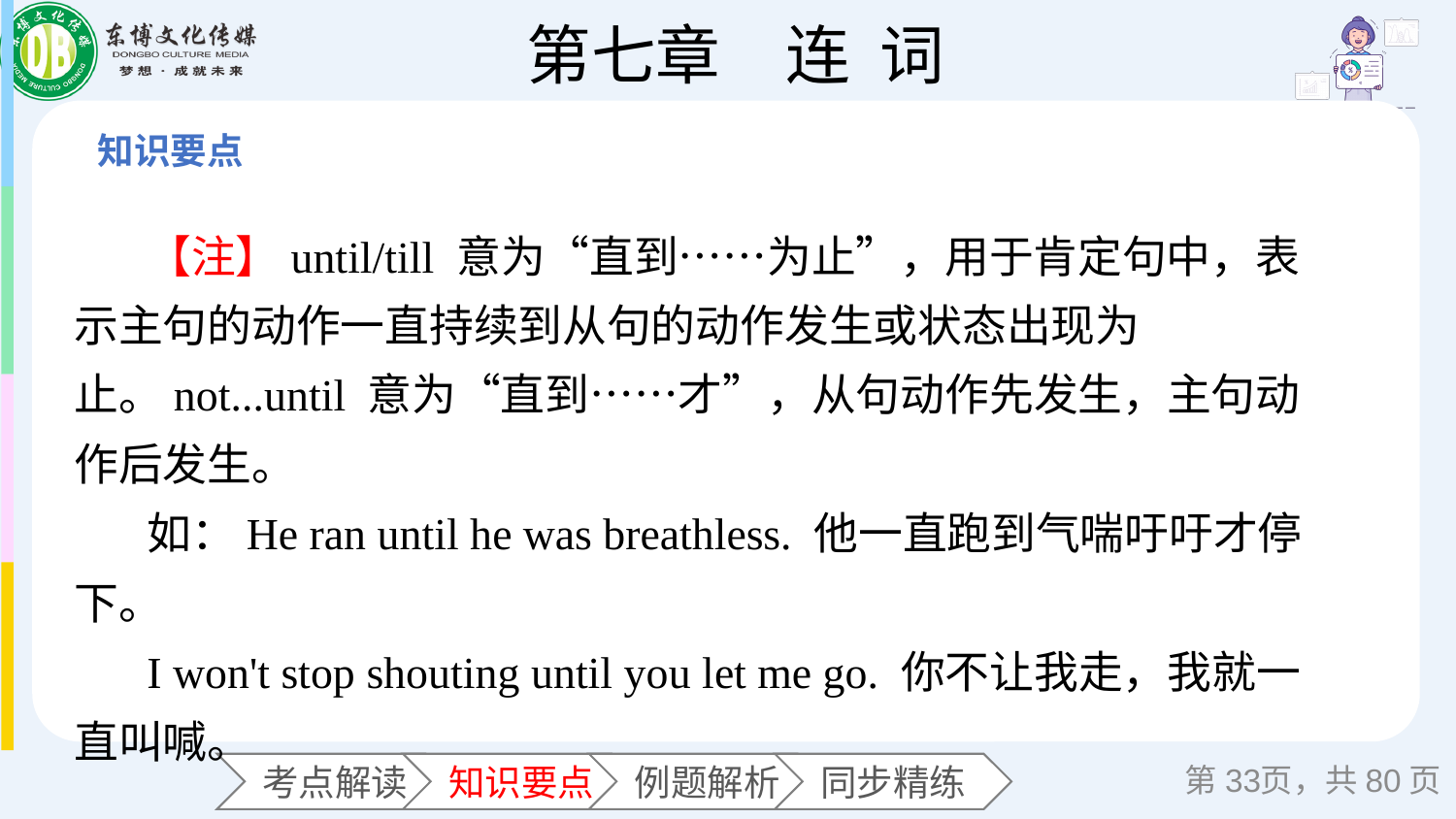

【注】until/till 意为“直到……为止”，用于肯定句中，表示主句的动作一直持续到从句的动作发生或状态出现为止。not...until 意为“直到……才”，从句动作先发生，主句动作后发生。
如：He ran until he was breathless. 他一直跑到气喘吁吁才停下。
I won't stop shouting until you let me go. 你不让我走，我就一直叫喊。
第33页，共80页